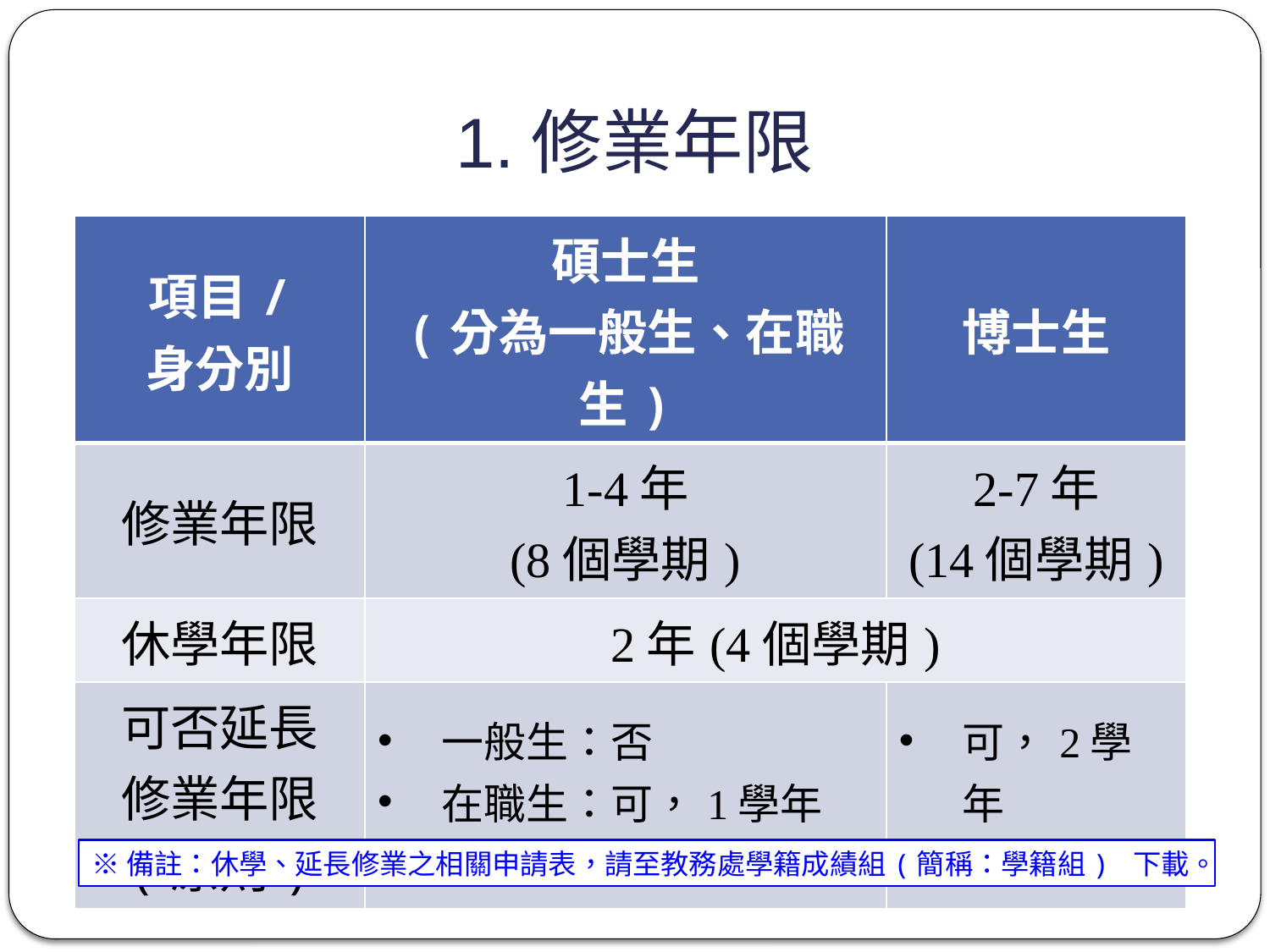

# 1.修業年限
| 項目/ 身分別 | 碩士生 (分為一般生、在職生) | 博士生 |
| --- | --- | --- |
| 修業年限 | 1-4年 (8個學期) | 2-7年 (14個學期) |
| 休學年限 | 2年(4個學期) |  |
| 可否延長 修業年限 (原則) | 一般生：否 在職生：可，1學年 (須交申請表) | 可，2學年 (須交申請表) |
※備註：休學、延長修業之相關申請表，請至教務處學籍成績組(簡稱：學籍組) 下載。